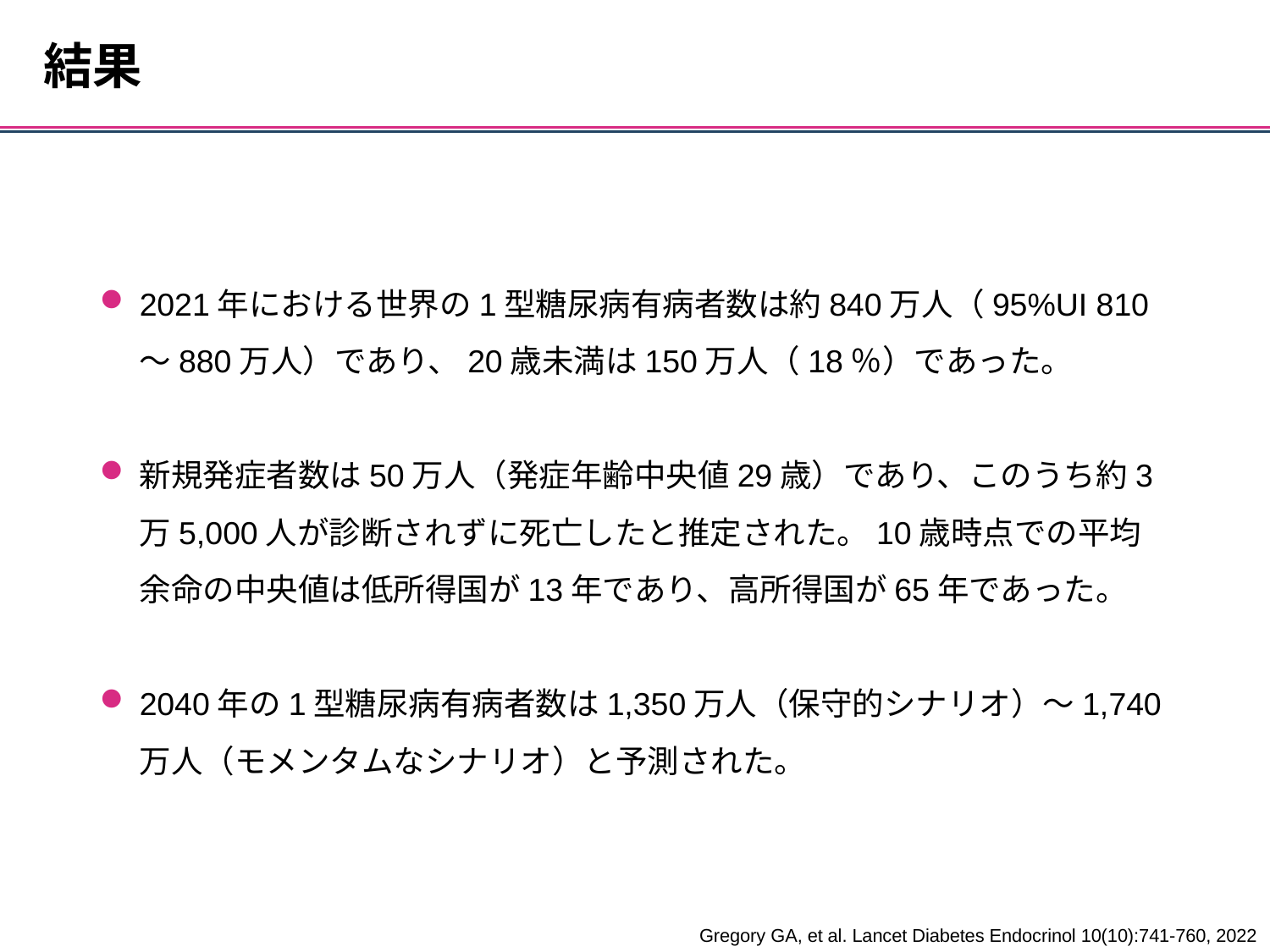

結果
2021年における世界の1型糖尿病有病者数は約840万人（95%UI 810～880万人）であり、20歳未満は150万人（18％）であった。

新規発症者数は50万人（発症年齢中央値29歳）であり、このうち約3万5,000人が診断されずに死亡したと推定された。10歳時点での平均余命の中央値は低所得国が13年であり、高所得国が65年であった。

2040年の1型糖尿病有病者数は1,350万人（保守的シナリオ）～1,740万人（モメンタムなシナリオ）と予測された。
Gregory GA, et al. Lancet Diabetes Endocrinol 10(10):741-760, 2022